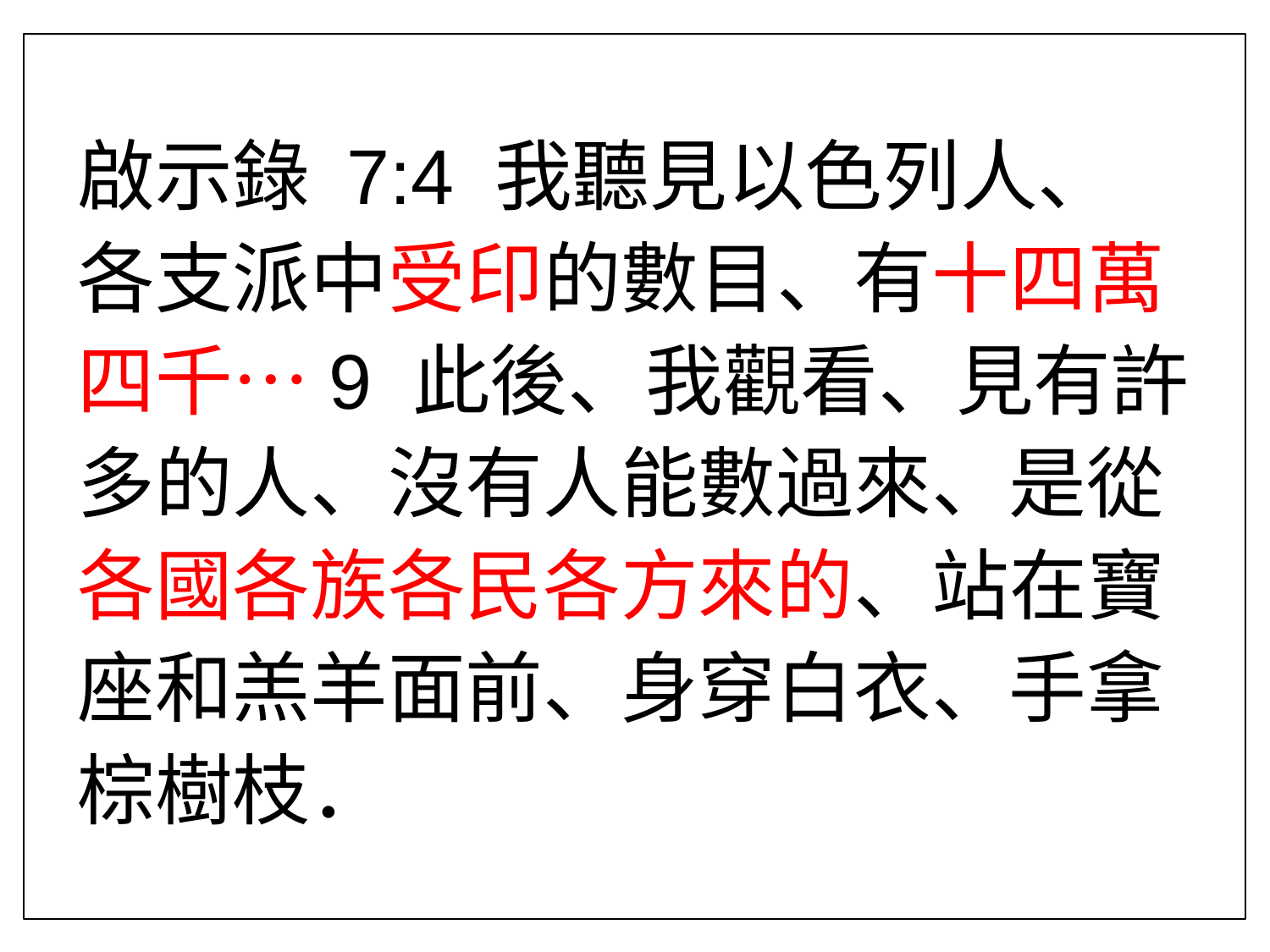

啟示錄 7:4 我聽見以色列人、各支派中受印的數目、有十四萬四千…9 此後、我觀看、見有許多的人、沒有人能數過來、是從各國各族各民各方來的、站在寶座和羔羊面前、身穿白衣、手拿棕樹枝．